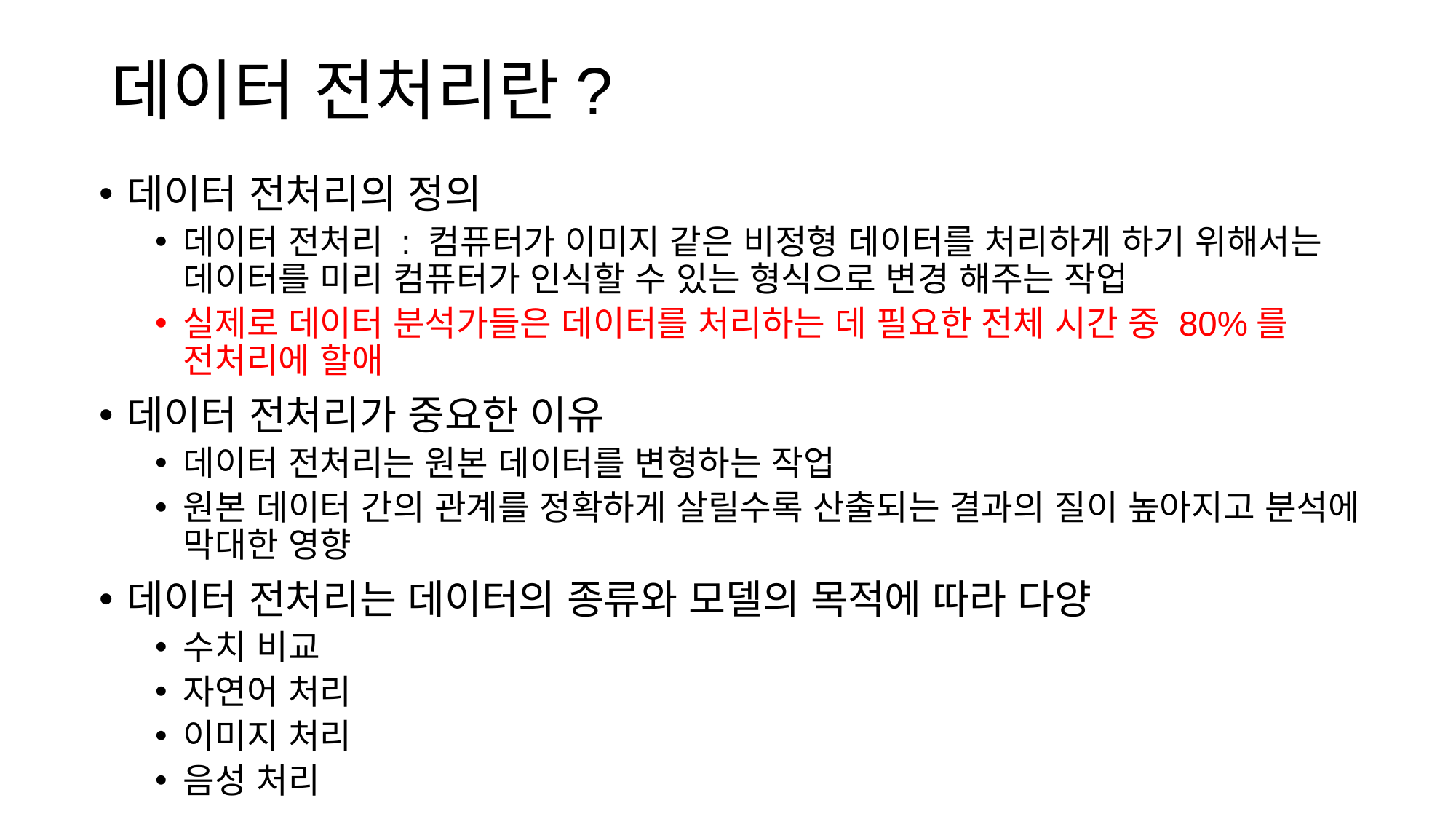

# 데이터 전처리란?
데이터 전처리의 정의
데이터 전처리 : 컴퓨터가 이미지 같은 비정형 데이터를 처리하게 하기 위해서는 데이터를 미리 컴퓨터가 인식할 수 있는 형식으로 변경 해주는 작업
실제로 데이터 분석가들은 데이터를 처리하는 데 필요한 전체 시간 중 80%를 전처리에 할애
데이터 전처리가 중요한 이유
데이터 전처리는 원본 데이터를 변형하는 작업
원본 데이터 간의 관계를 정확하게 살릴수록 산출되는 결과의 질이 높아지고 분석에 막대한 영향
데이터 전처리는 데이터의 종류와 모델의 목적에 따라 다양
수치 비교
자연어 처리
이미지 처리
음성 처리